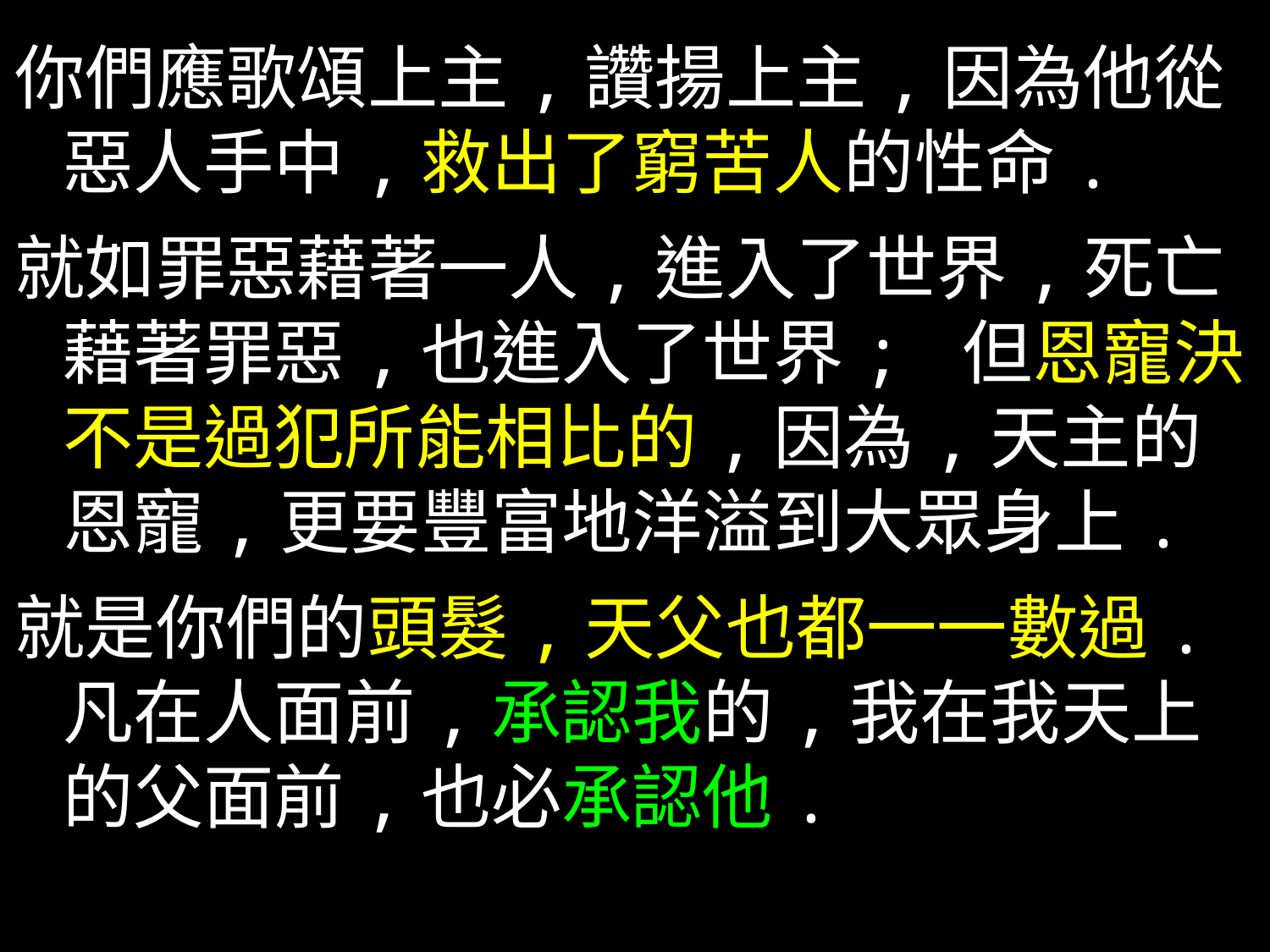

你們應歌頌上主,讚揚上主,因為他從惡人手中,救出了窮苦人的性命.
就如罪惡藉著一人,進入了世界,死亡藉著罪惡,也進入了世界; 但恩寵決不是過犯所能相比的,因為,天主的恩寵,更要豐富地洋溢到大眾身上.
就是你們的頭髮,天父也都一一數過.凡在人面前,承認我的,我在我天上的父面前,也必承認他.